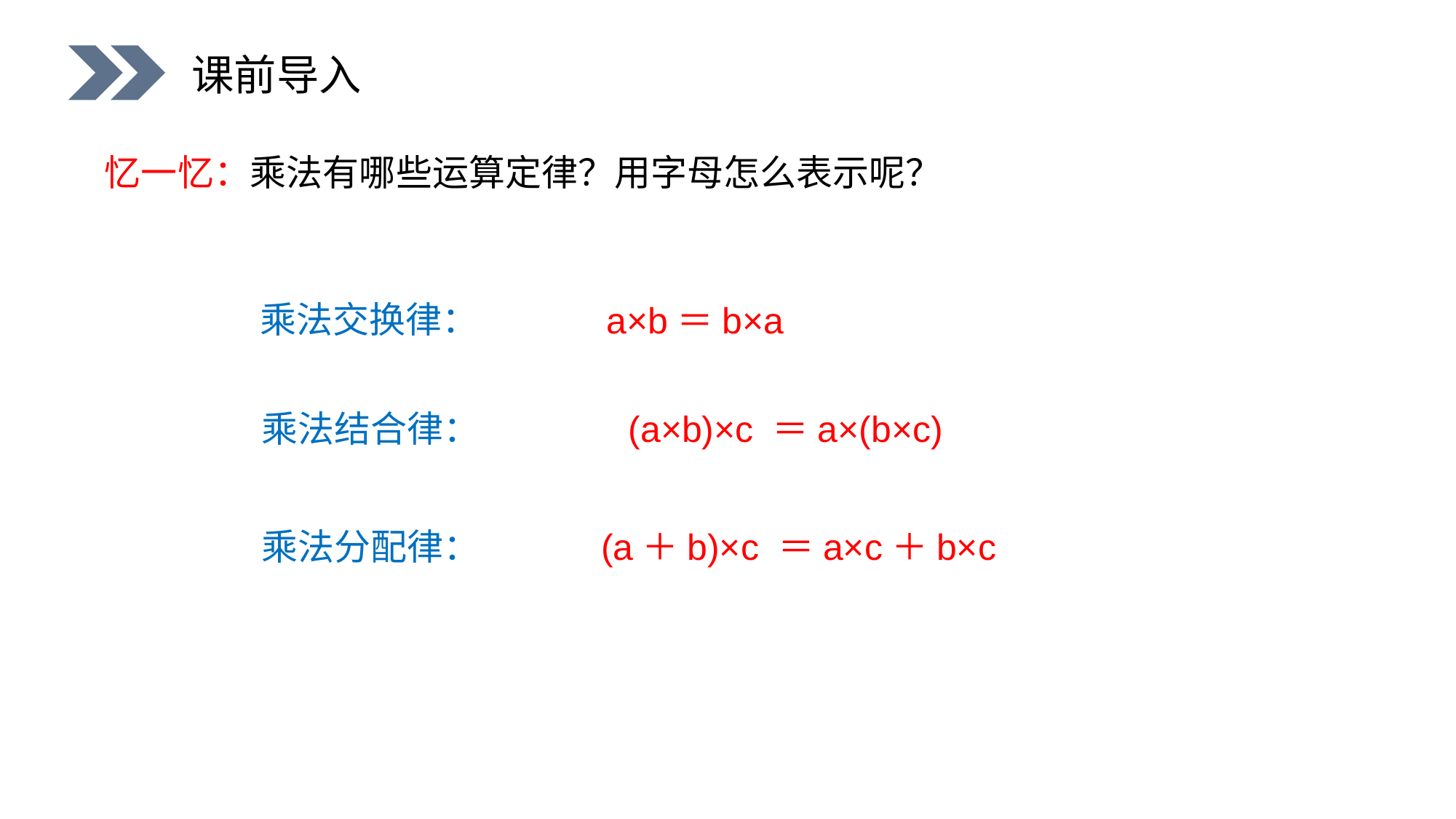

课前导入
忆一忆：乘法有哪些运算定律？用字母怎么表示呢？
乘法交换律：
a×b＝b×a
乘法结合律：
(a×b)×c ＝a×(b×c)
乘法分配律：
(a＋b)×c ＝a×c＋b×c